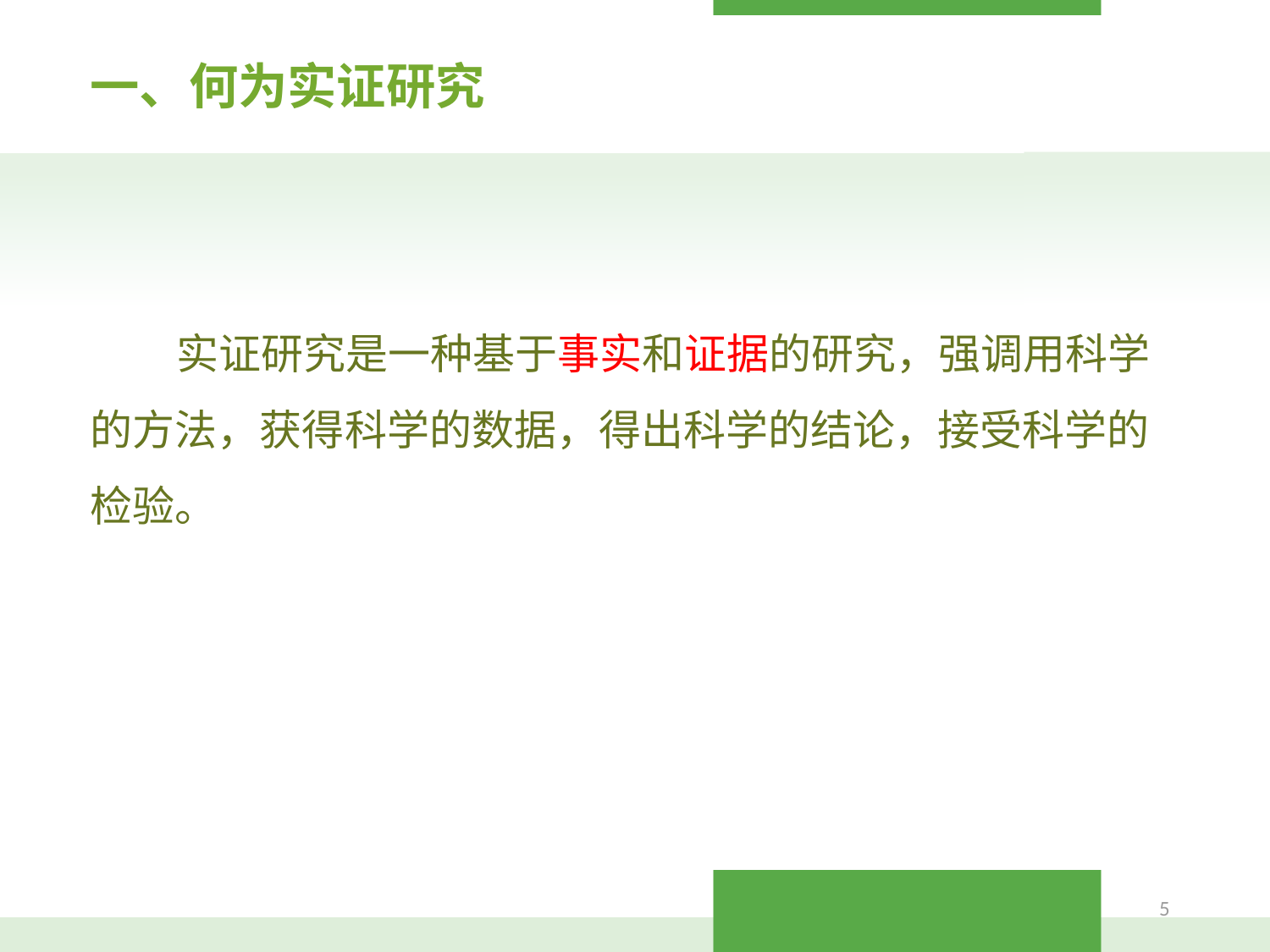

# 一、何为实证研究

        实证研究是一种基于事实和证据的研究，强调用科学的方法，获得科学的数据，得出科学的结论，接受科学的检验。
5